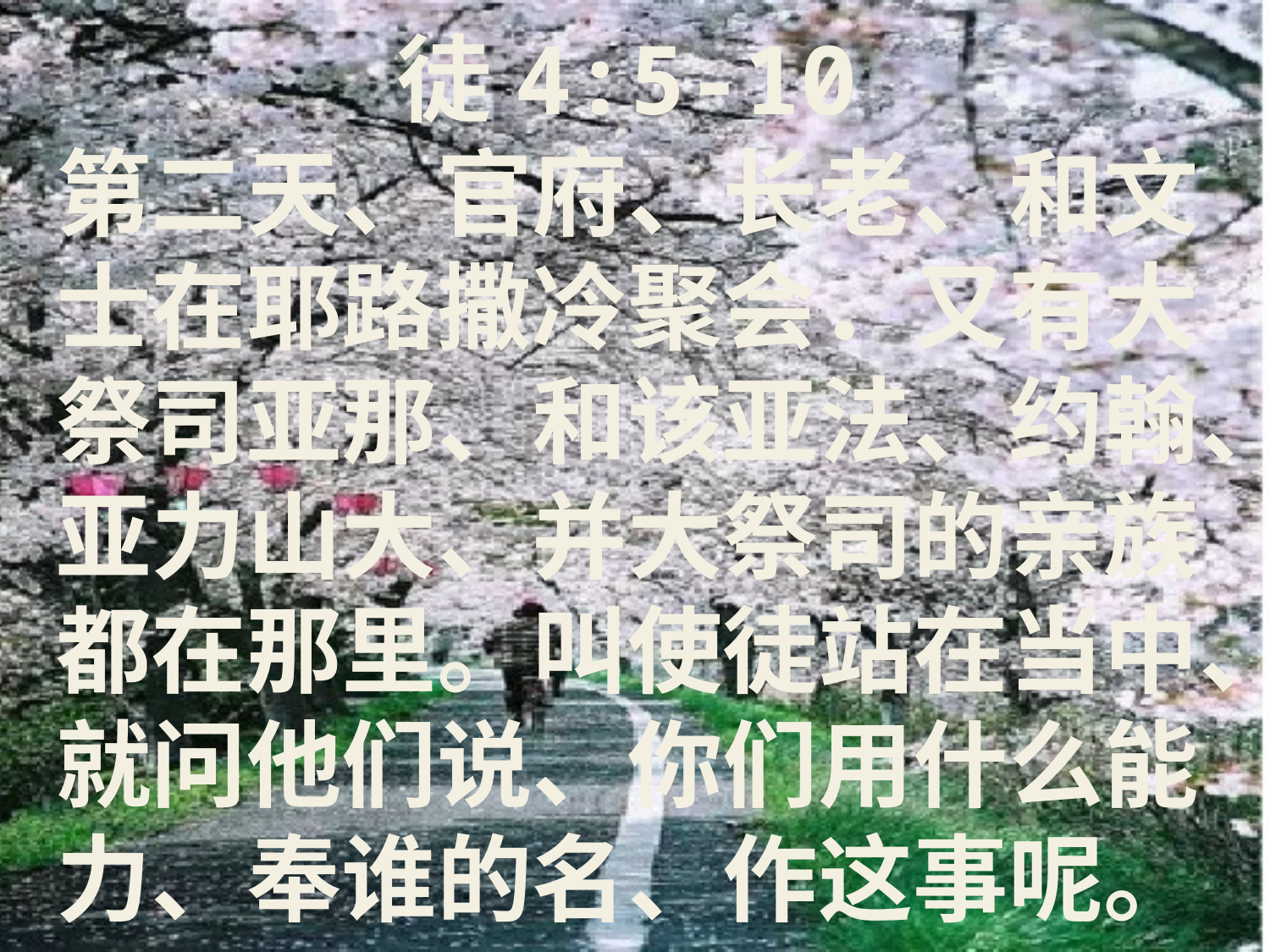

# 徒4:5-10 第二天、官府、长老、和文士在耶路撒冷聚会．又有大祭司亚那、和该亚法、约翰、亚力山大、并大祭司的亲族都在那里。叫使徒站在当中、就问他们说、你们用什么能力、奉谁的名、作这事呢。